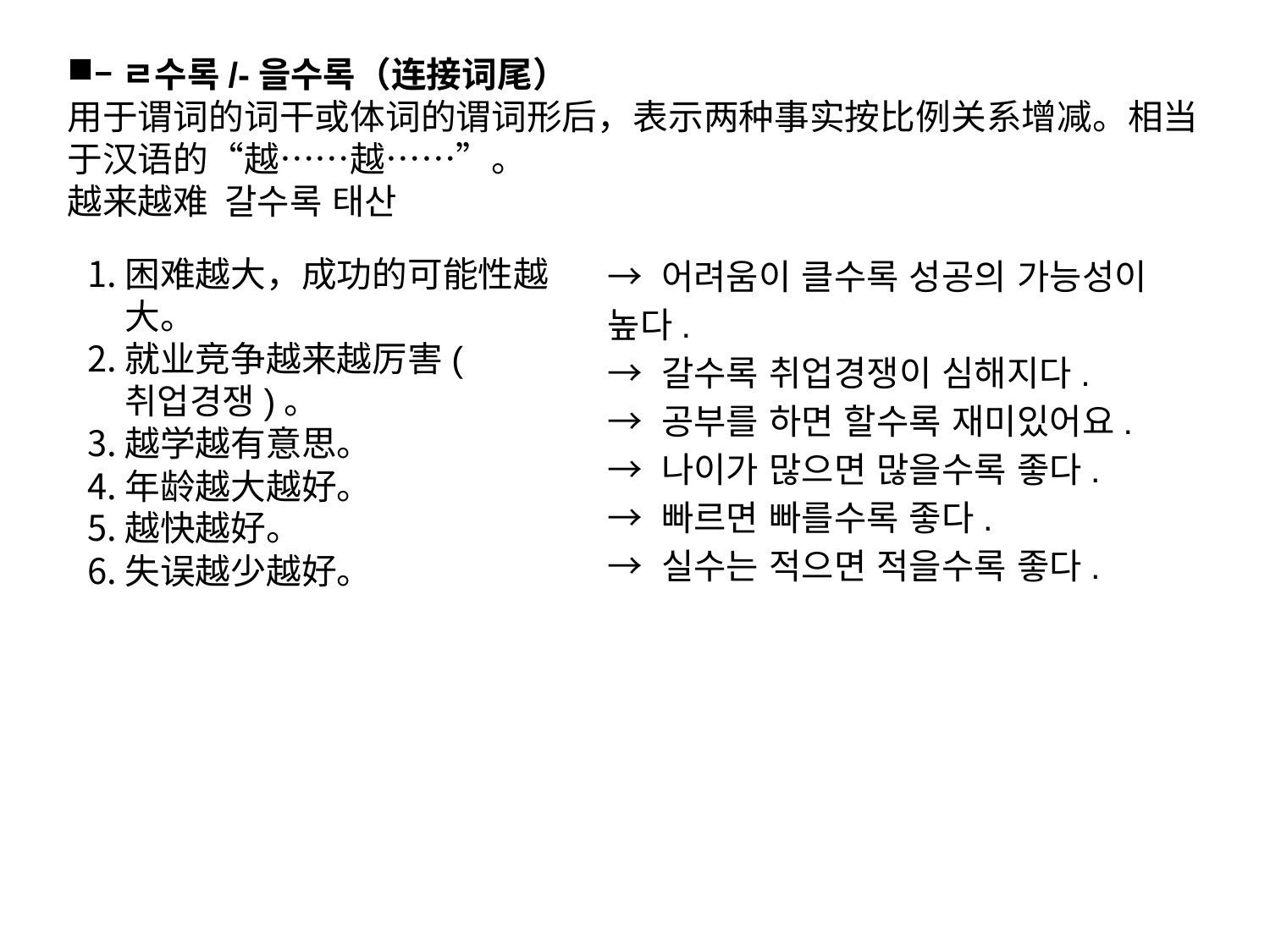

–ㄹ수록/-을수록（连接词尾）
用于谓词的词干或体词的谓词形后，表示两种事实按比例关系增减。相当于汉语的“越……越……”。
越来越难  갈수록 태산

→ 어려움이 클수록 성공의 가능성이 높다.
→ 갈수록 취업경쟁이 심해지다.
→ 공부를 하면 할수록 재미있어요.
→ 나이가 많으면 많을수록 좋다.
→ 빠르면 빠를수록 좋다.
→ 실수는 적으면 적을수록 좋다.
困难越大，成功的可能性越大。
就业竞争越来越厉害(취업경쟁)。
越学越有意思。
年龄越大越好。
越快越好。
失误越少越好。